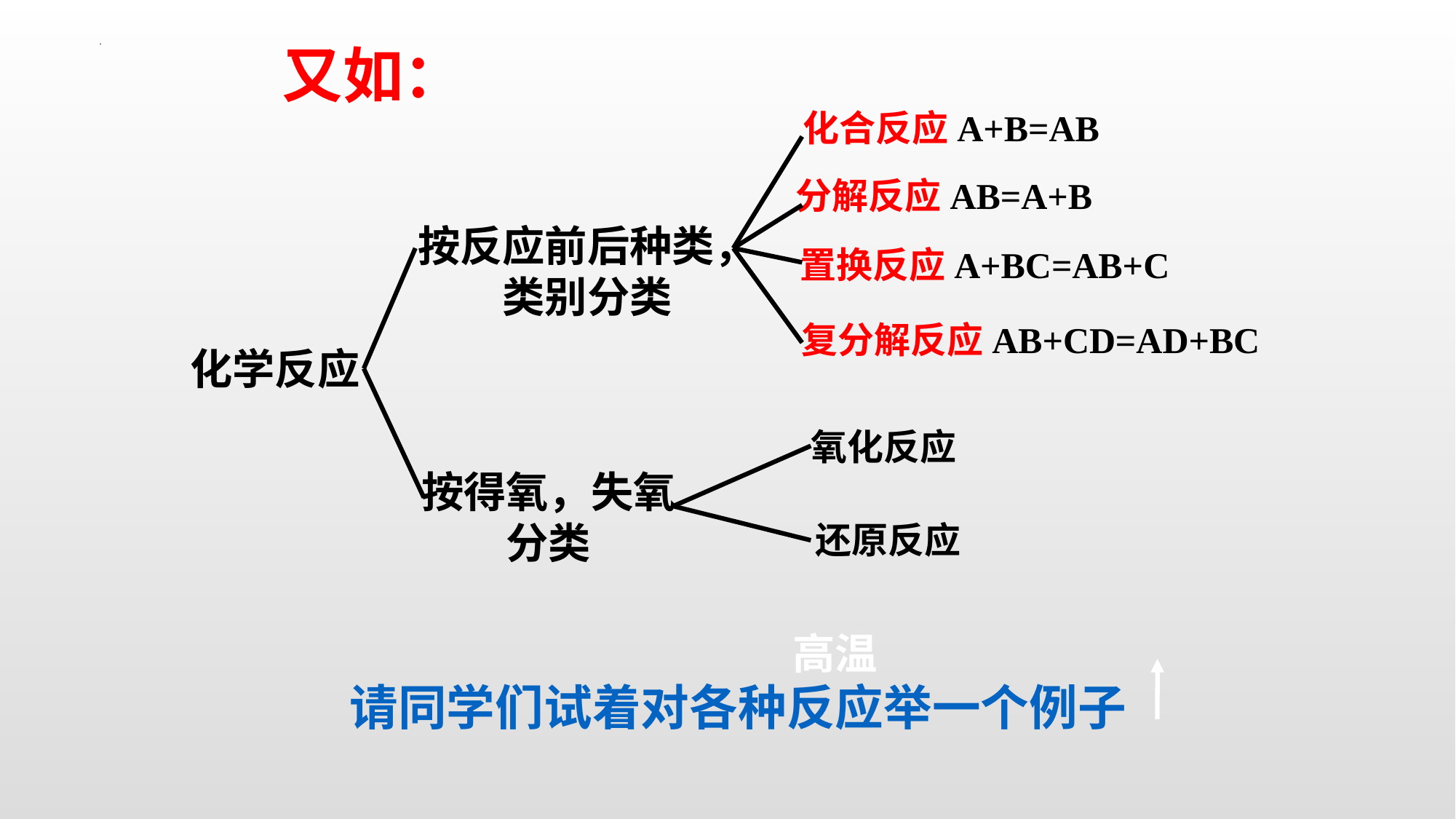

又如：
化合反应A+B=AB

分解反应AB=A+B

按反应前后种类，类别分类
置换反应A+BC=AB+C

氧化反应

按得氧，失氧分类

还原反应
复分解反应AB+CD=AD+BC
化学反应
高温

请同学们试着对各种反应举一个例子